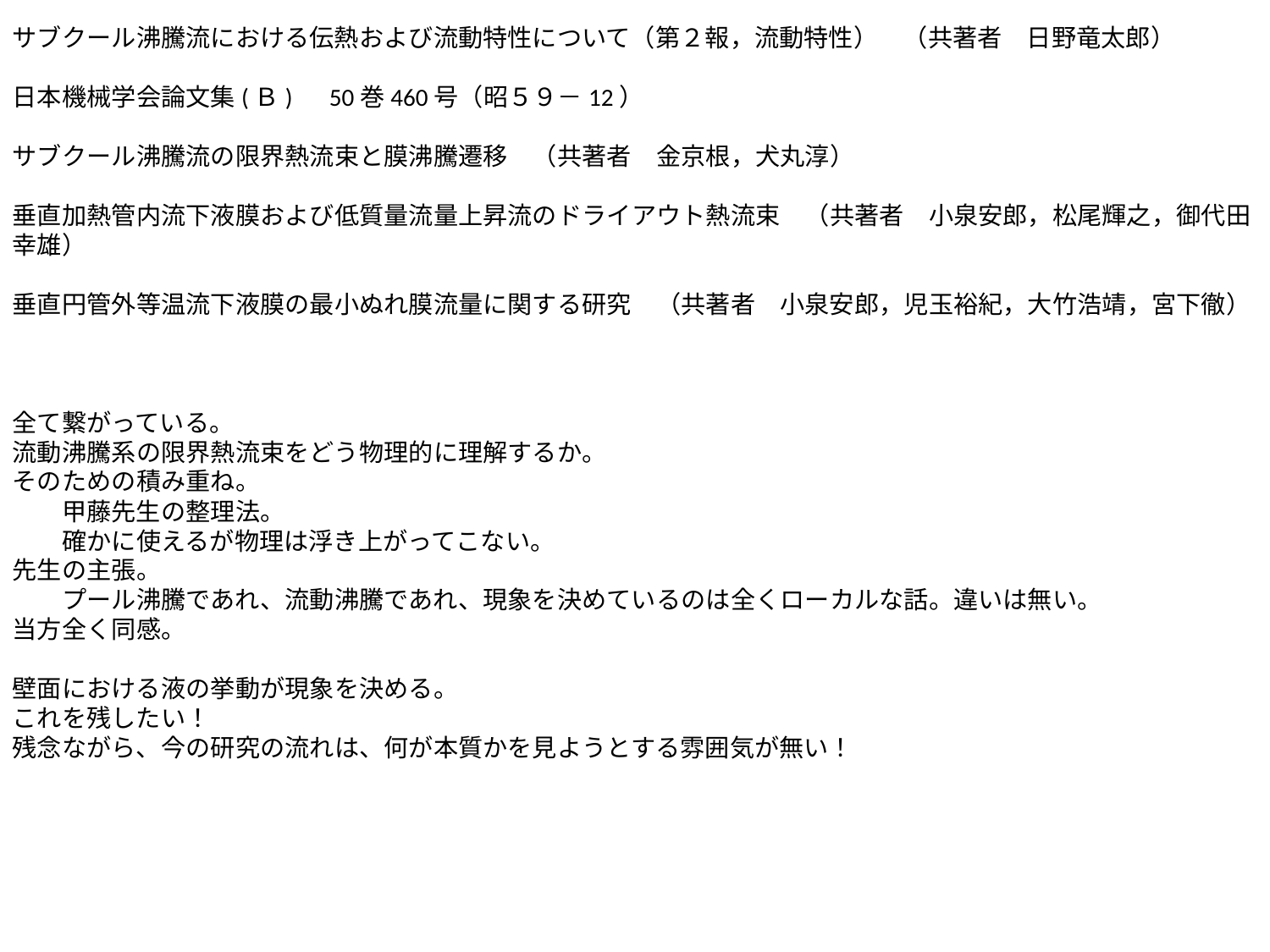

サブクール沸騰流における伝熱および流動特性について（第２報，流動特性）　（共著者　日野竜太郎）

日本機械学会論文集(Ｂ)　50巻460号（昭５９－12）

サブクール沸騰流の限界熱流束と膜沸騰遷移　（共著者　金京根，犬丸淳）

垂直加熱管内流下液膜および低質量流量上昇流のドライアウト熱流束　（共著者　小泉安郎，松尾輝之，御代田幸雄）

垂直円管外等温流下液膜の最小ぬれ膜流量に関する研究　（共著者　小泉安郎，児玉裕紀，大竹浩靖，宮下徹）

全て繋がっている。
流動沸騰系の限界熱流束をどう物理的に理解するか。
そのための積み重ね。
　　甲藤先生の整理法。
　　確かに使えるが物理は浮き上がってこない。
先生の主張。
　　プール沸騰であれ、流動沸騰であれ、現象を決めているのは全くローカルな話。違いは無い。
当方全く同感。

壁面における液の挙動が現象を決める。
これを残したい！
残念ながら、今の研究の流れは、何が本質かを見ようとする雰囲気が無い！